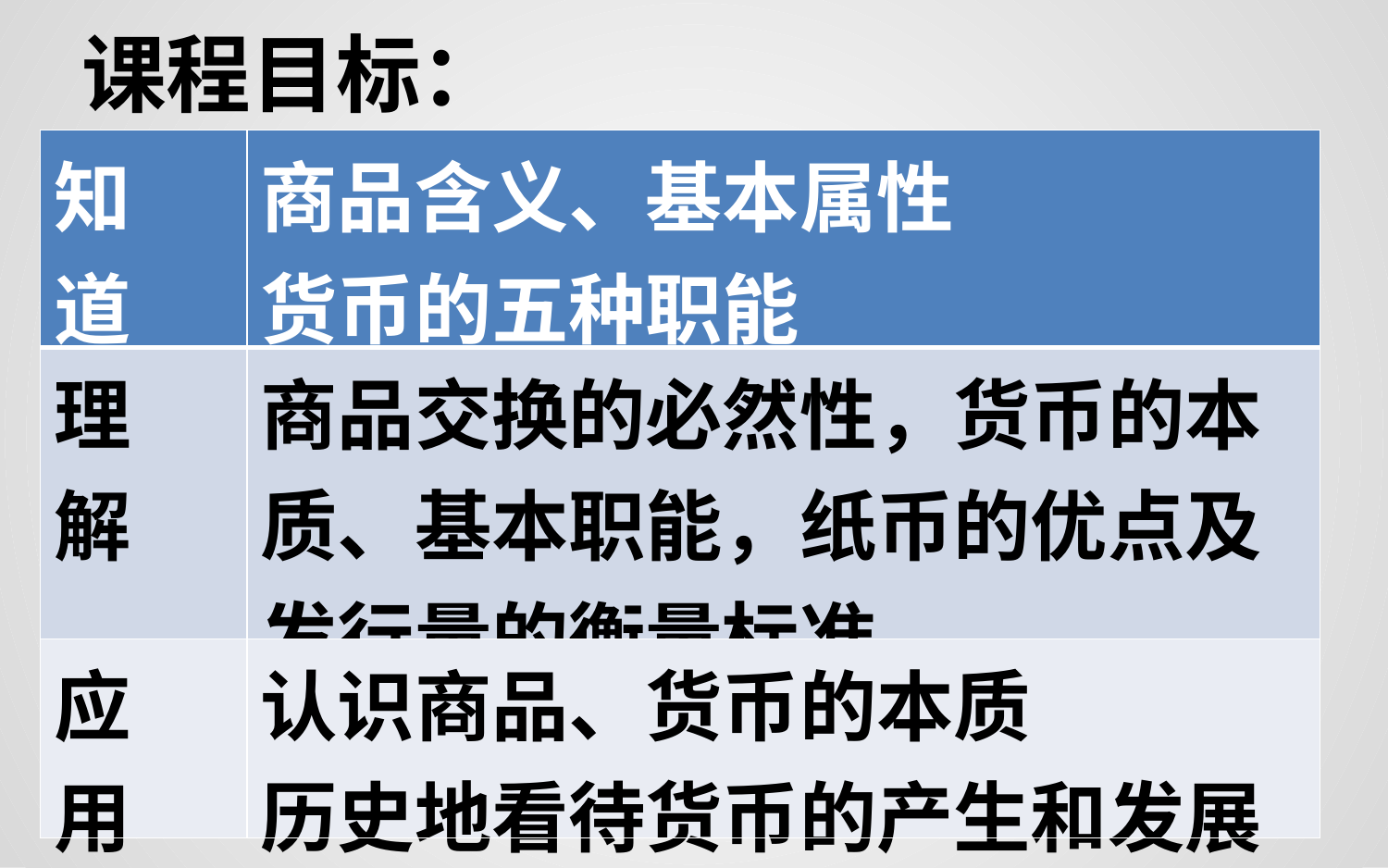

课程目标：
| 知 道 | 商品含义、基本属性 货币的五种职能 |
| --- | --- |
| 理 解 | 商品交换的必然性，货币的本质、基本职能，纸币的优点及发行量的衡量标准 |
| 应 用 | 认识商品、货币的本质 历史地看待货币的产生和发展 |